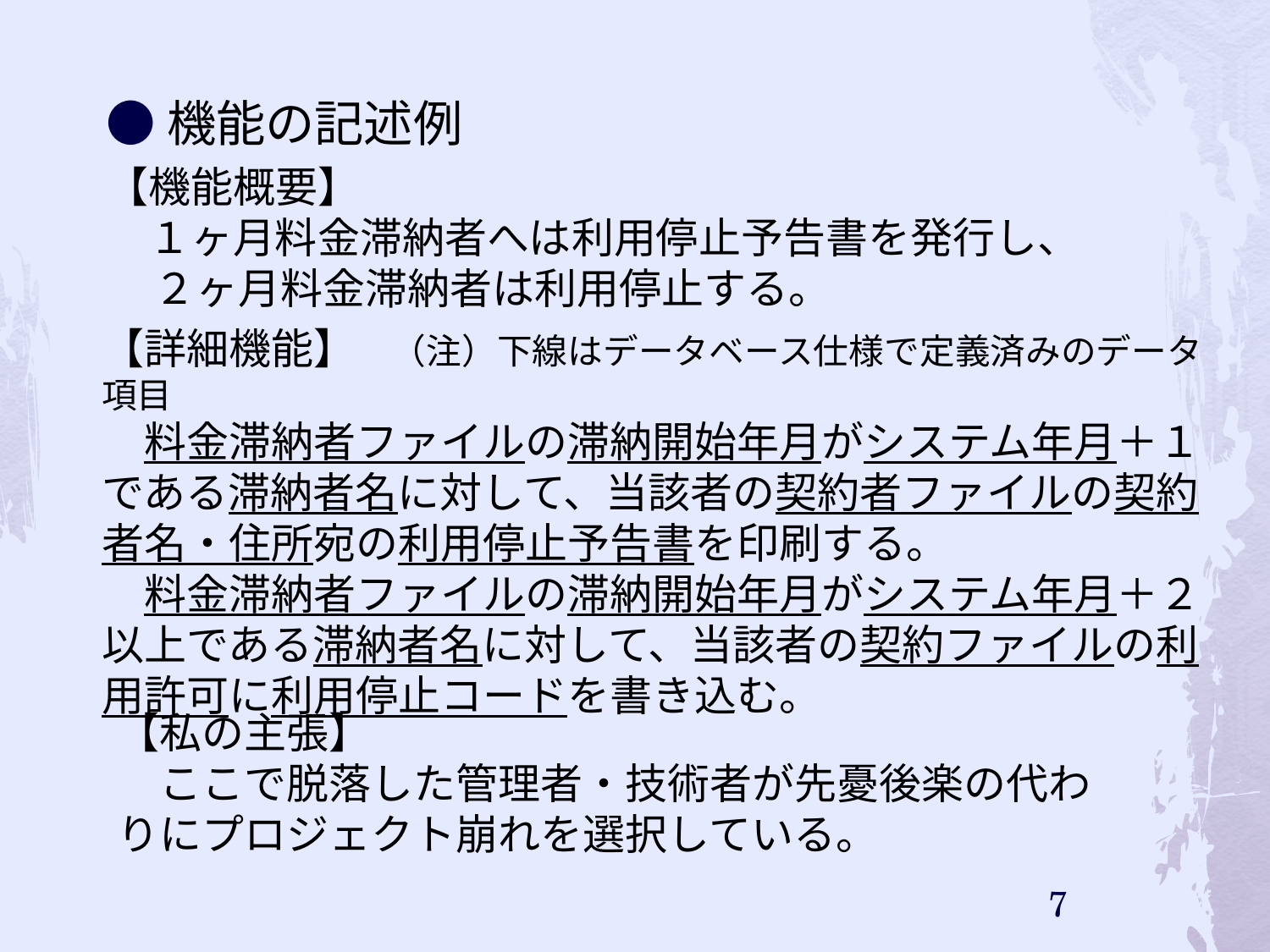

●機能の記述例
【機能概要】
　１ヶ月料金滞納者へは利用停止予告書を発行し、２ヶ月料金滞納者は利用停止する。
【詳細機能】　（注）下線はデータベース仕様で定義済みのデータ項目
　料金滞納者ファイルの滞納開始年月がシステム年月＋１である滞納者名に対して、当該者の契約者ファイルの契約者名・住所宛の利用停止予告書を印刷する。
　料金滞納者ファイルの滞納開始年月がシステム年月＋２以上である滞納者名に対して、当該者の契約ファイルの利用許可に利用停止コードを書き込む。
【私の主張】
　ここで脱落した管理者・技術者が先憂後楽の代わりにプロジェクト崩れを選択している。
7